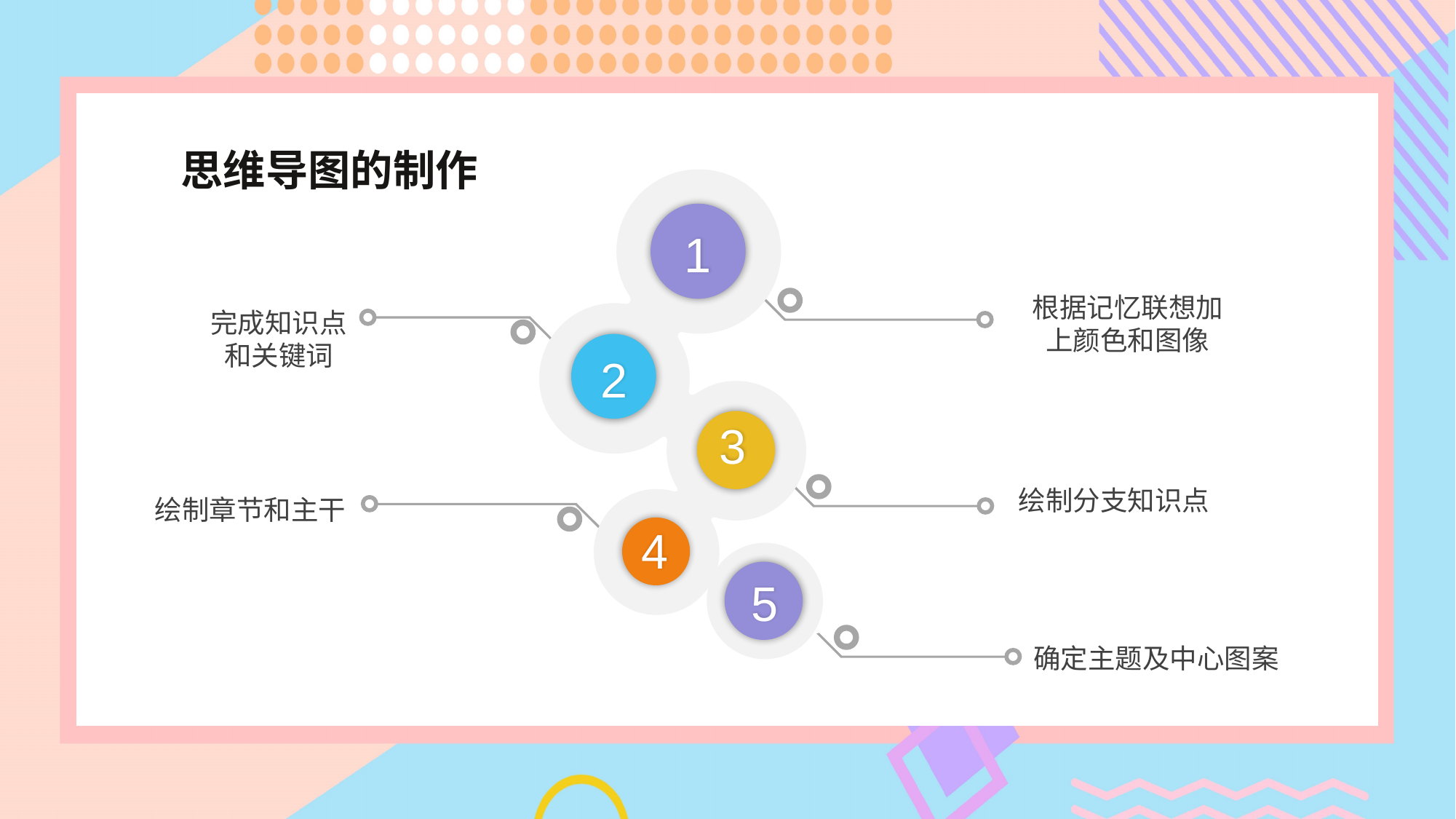

思维导图的制作

1

2
3

4

5
根据记忆联想加上颜色和图像

完成知识点和关键词

绘制分支知识点
绘制章节和主干

确定主题及中心图案